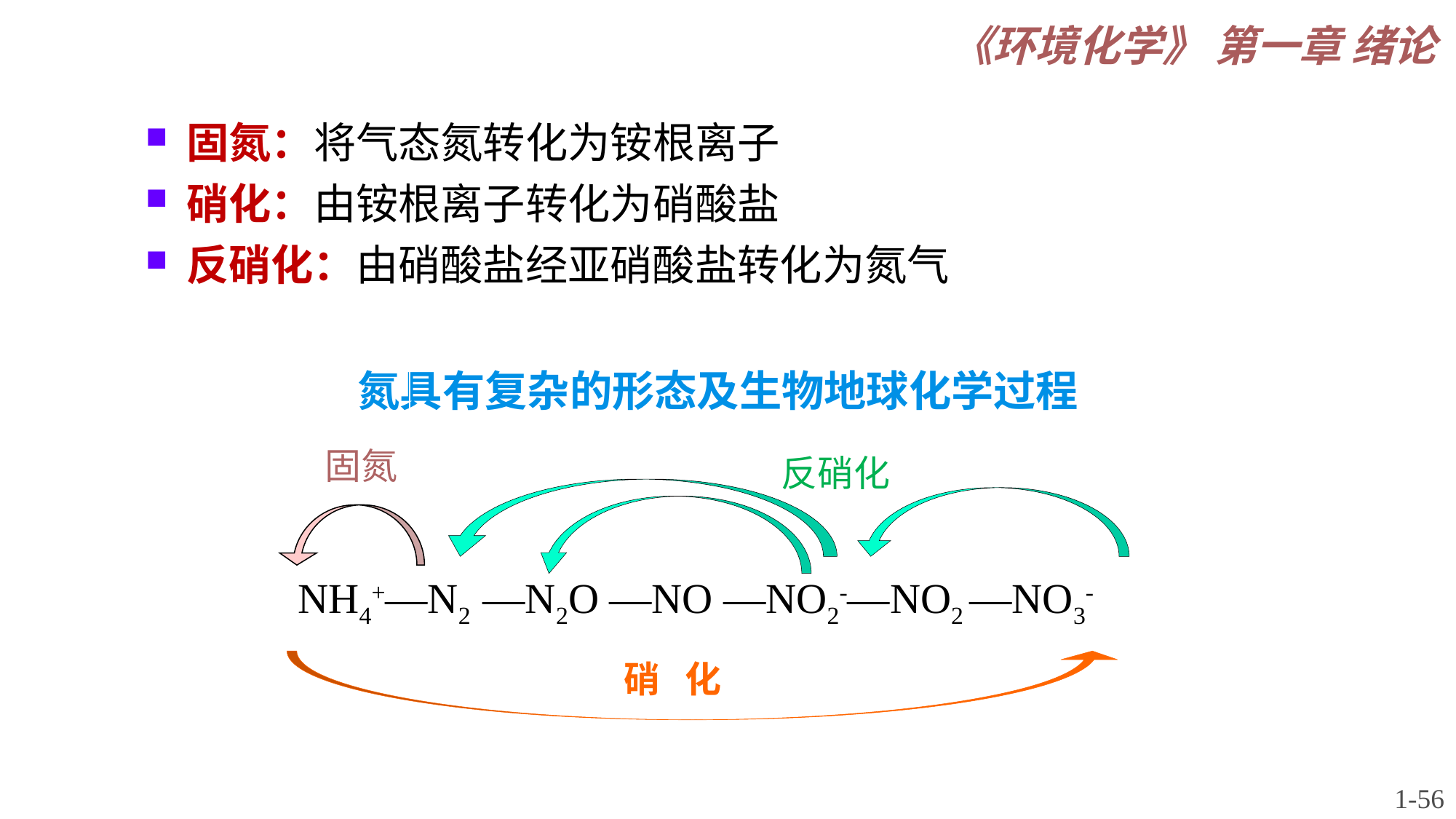

《环境化学》 第一章 绪论
固氮：将气态氮转化为铵根离子
硝化：由铵根离子转化为硝酸盐
反硝化：由硝酸盐经亚硝酸盐转化为氮气
氮具有复杂的形态及生物地球化学过程

   NH4+—N2  —N2O —NO —NO2-—NO2 —NO3-
固氮
反硝化

硝   化
○ ○ ○ ○ ○
1-56